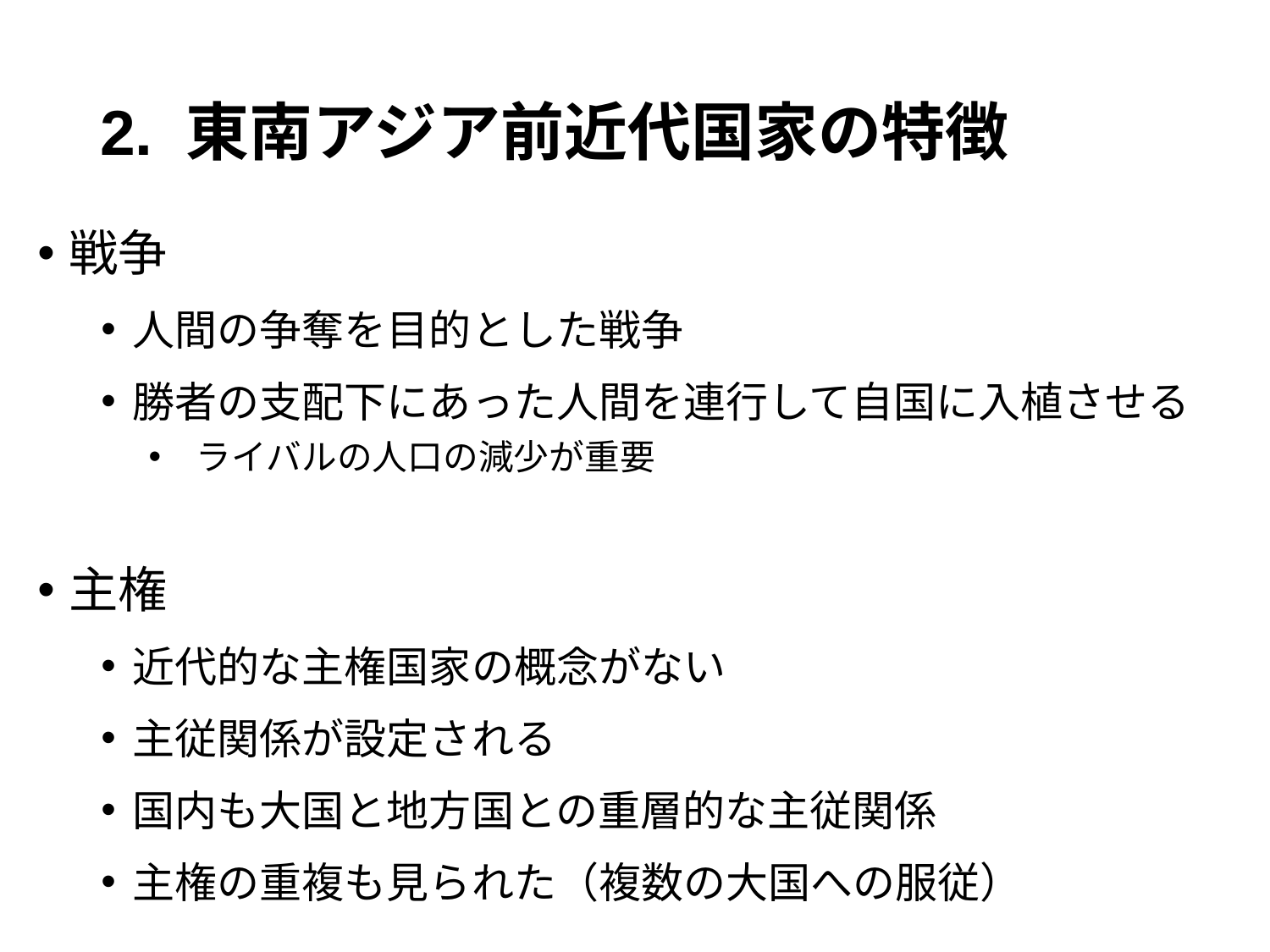

# 2. 東南アジア前近代国家の特徴
戦争
人間の争奪を目的とした戦争
勝者の支配下にあった人間を連行して自国に入植させる
ライバルの人口の減少が重要

主権
近代的な主権国家の概念がない
主従関係が設定される
国内も大国と地方国との重層的な主従関係
主権の重複も見られた（複数の大国への服従）